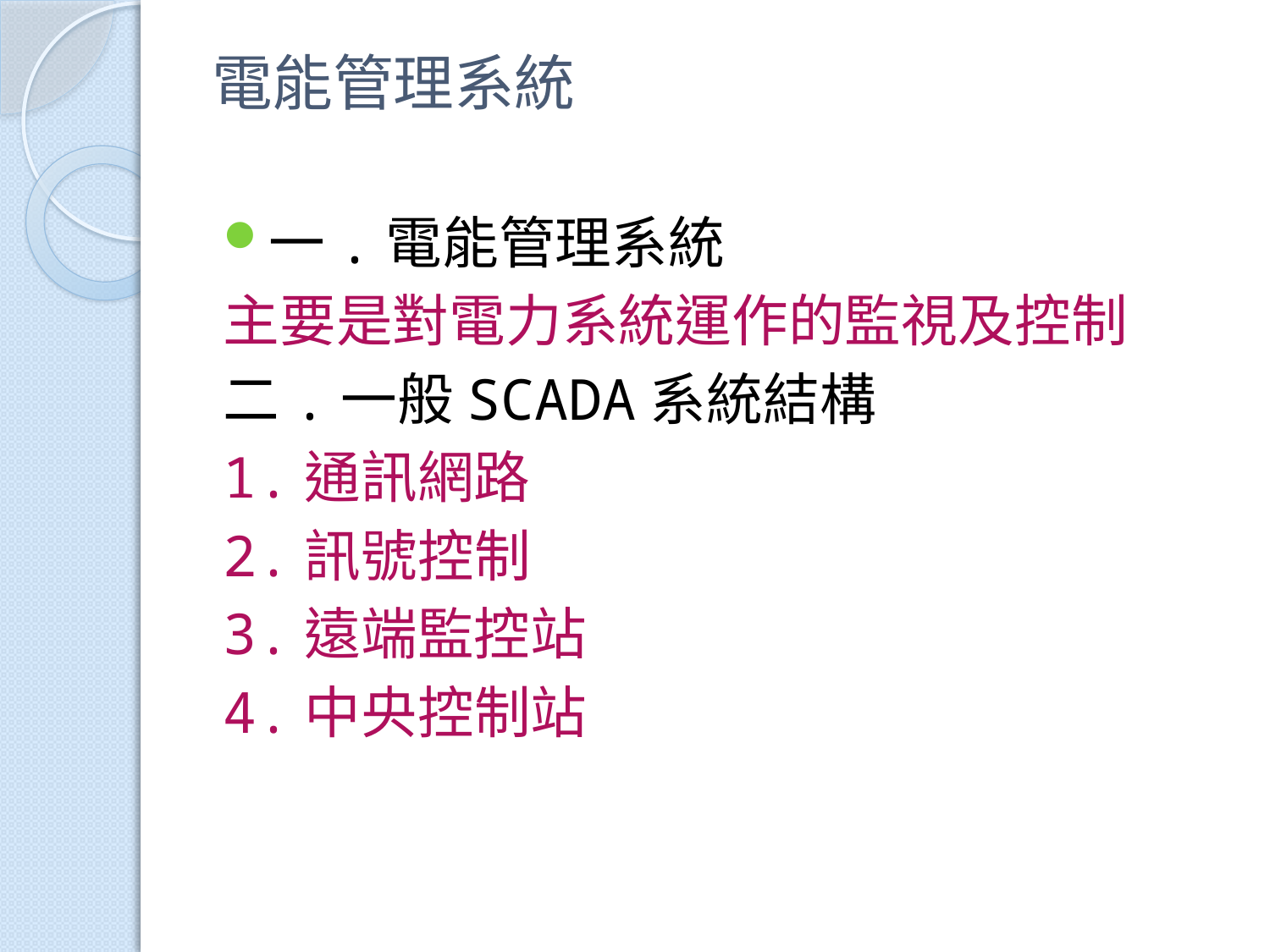

# 電能管理系統
一.電能管理系統
主要是對電力系統運作的監視及控制
二.一般SCADA系統結構
1.通訊網路
2.訊號控制
3.遠端監控站
4.中央控制站